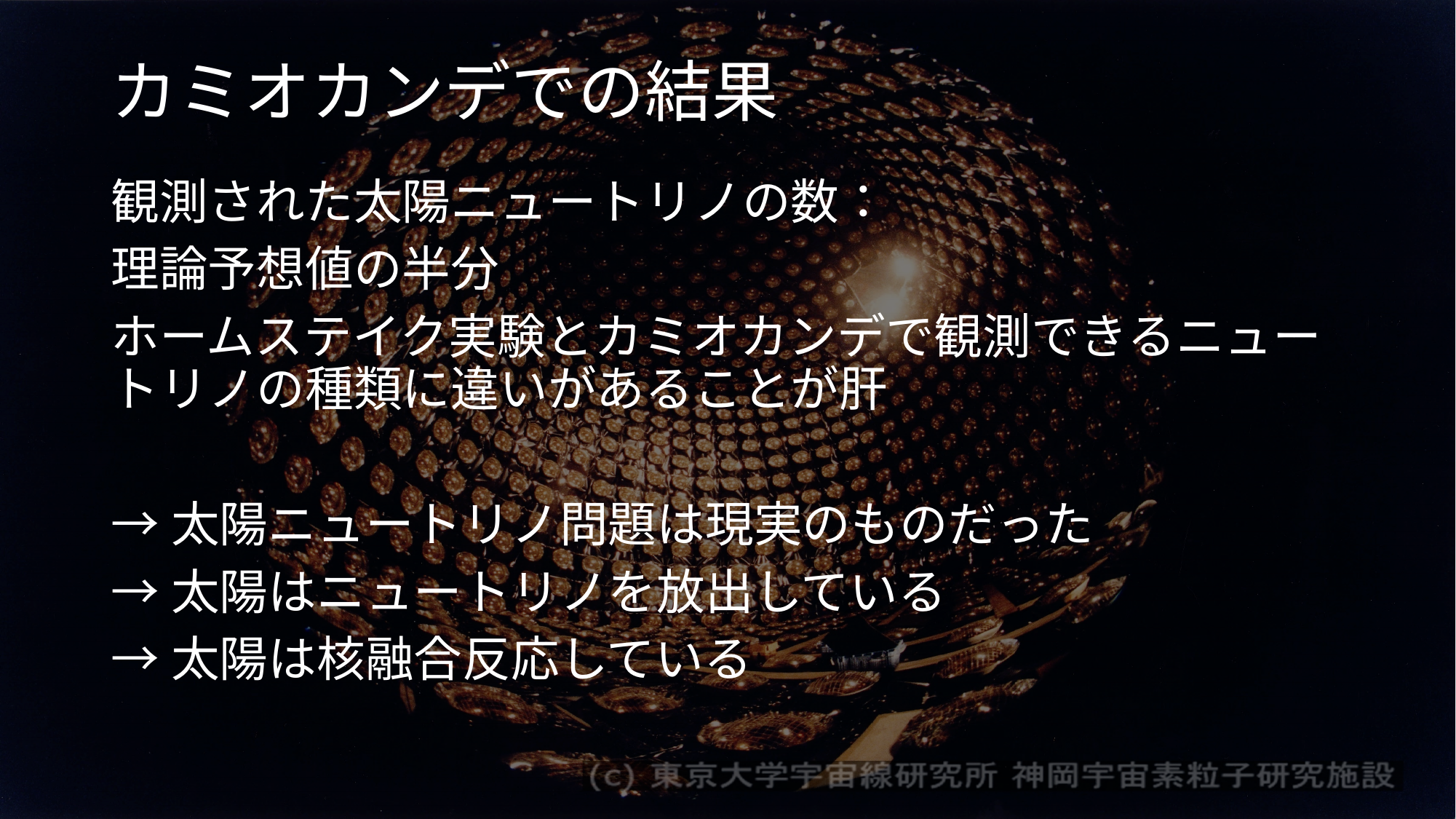

# カミオカンデでの結果
観測された太陽ニュートリノの数：
理論予想値の半分
ホームステイク実験とカミオカンデで観測できるニュートリノの種類に違いがあることが肝

→太陽ニュートリノ問題は現実のものだった
→太陽はニュートリノを放出している
→太陽は核融合反応している